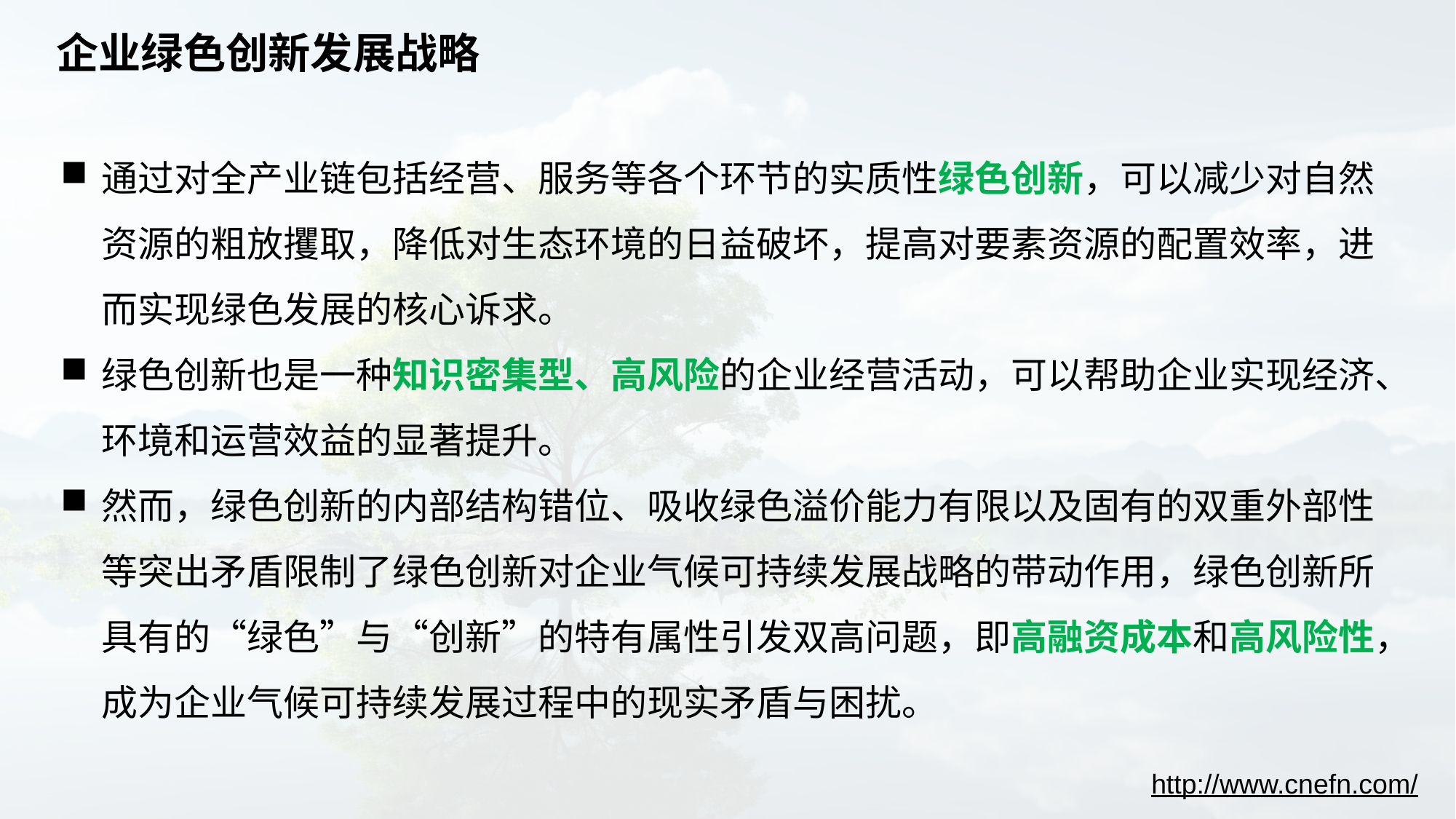

# 企业绿色创新发展战略
通过对全产业链包括经营、服务等各个环节的实质性绿色创新，可以减少对自然资源的粗放攫取，降低对生态环境的日益破坏，提高对要素资源的配置效率，进而实现绿色发展的核心诉求。
绿色创新也是一种知识密集型、高风险的企业经营活动，可以帮助企业实现经济、环境和运营效益的显著提升。
然而，绿色创新的内部结构错位、吸收绿色溢价能力有限以及固有的双重外部性等突出矛盾限制了绿色创新对企业气候可持续发展战略的带动作用，绿色创新所具有的“绿色”与“创新”的特有属性引发双高问题，即高融资成本和高风险性，成为企业气候可持续发展过程中的现实矛盾与困扰。